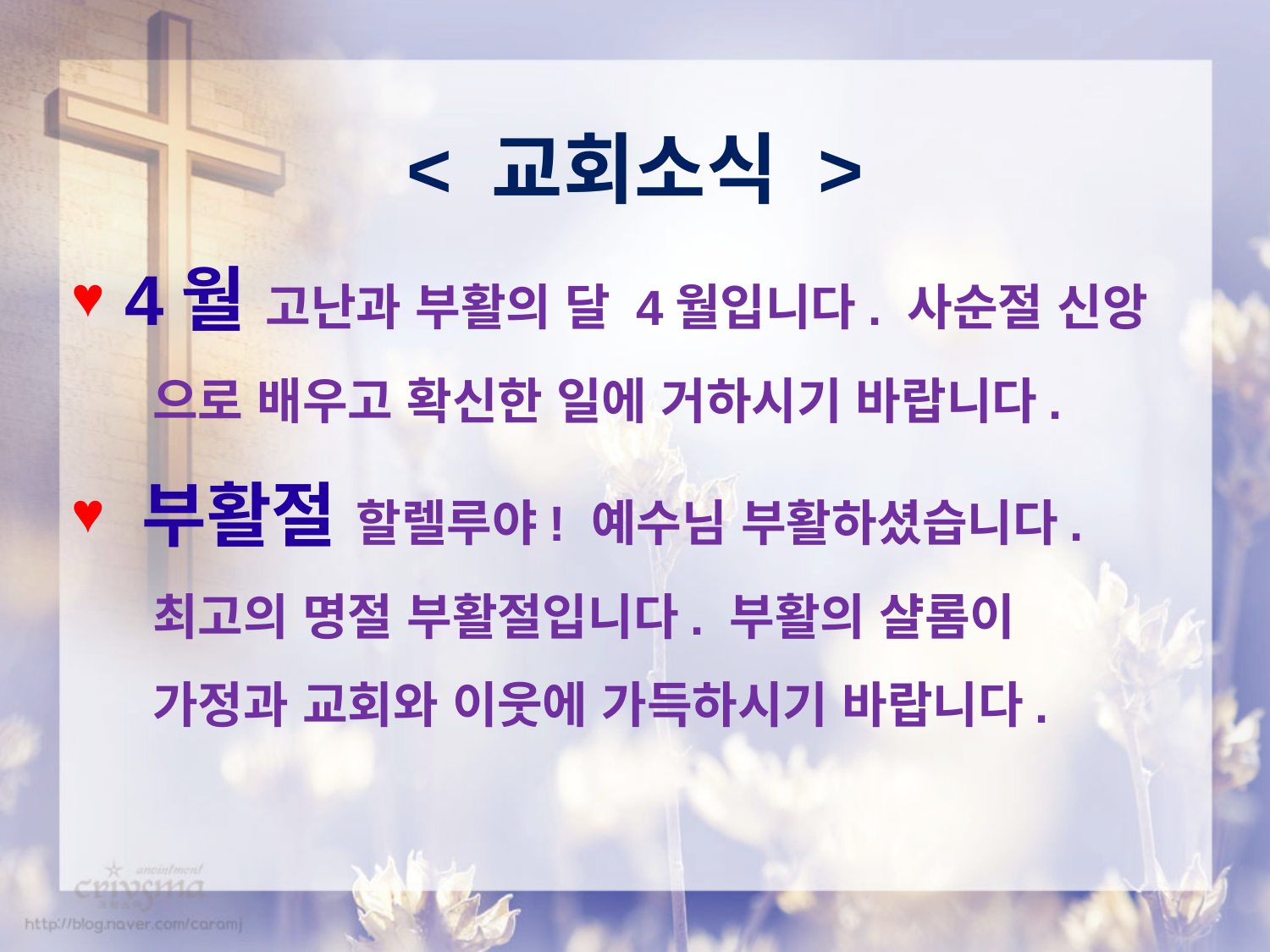

< 교회소식 >
 4월 고난과 부활의 달 4월입니다. 사순절 신앙
     으로 배우고 확신한 일에 거하시기 바랍니다.
 부활절 할렐루야! 예수님 부활하셨습니다.
     최고의 명절 부활절입니다. 부활의 샬롬이
     가정과 교회와 이웃에 가득하시기 바랍니다.